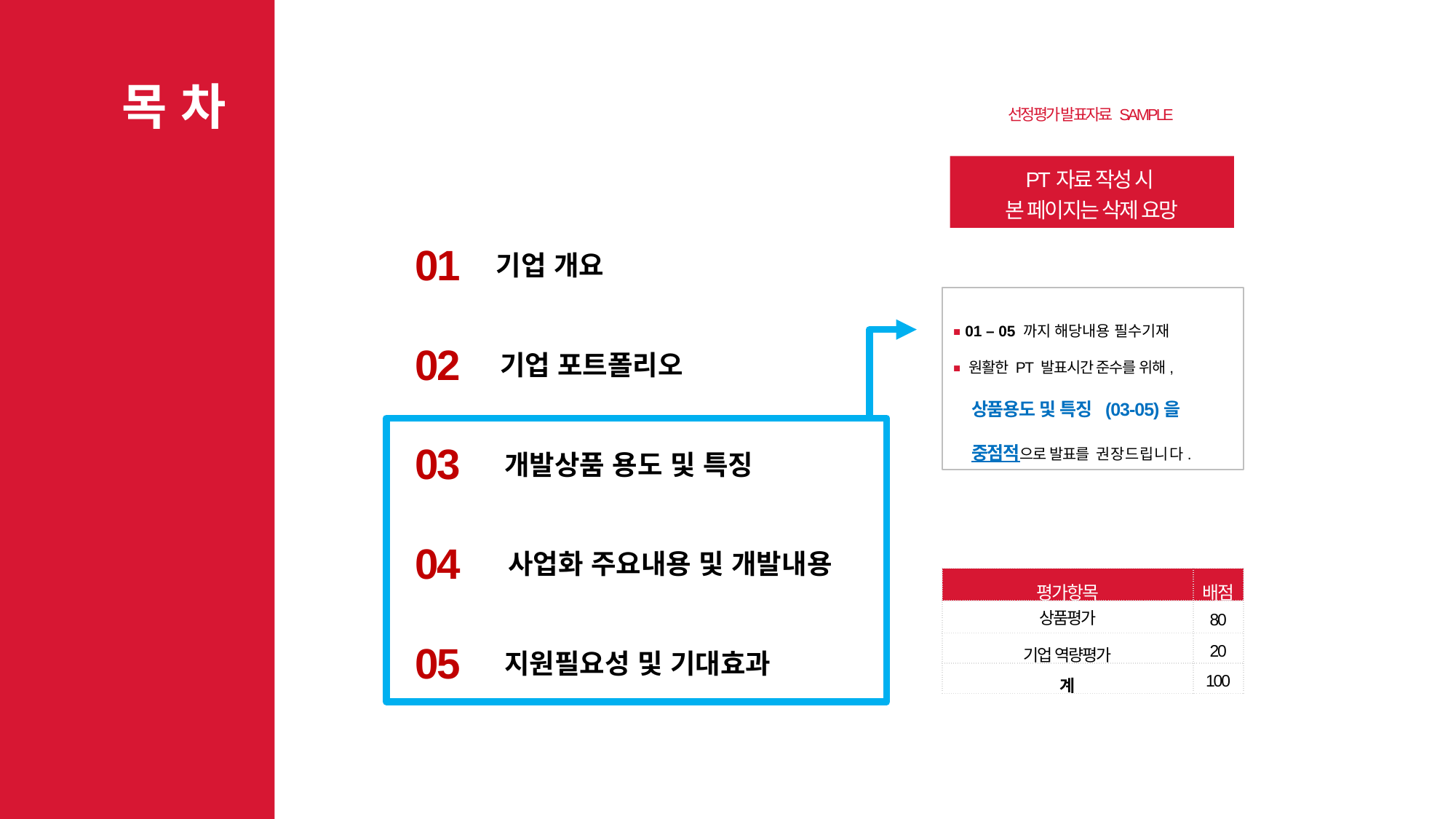

목 차
선정평가 발표자료 SAMPLE
PT자료 작성 시
본 페이지는 삭제 요망
01
기업 개요

◾  01 – 05 까지 해당내용 필수기재
◾  원활한 PT 발표시간 준수를 위해,
   상품용도 및 특징  (03-05)을
   중점적으로 발표를  권장드립니다.
02
기업 포트폴리오

03
개발상품 용도 및 특징
04
사업화 주요내용 및 개발내용
| 평가항목 | 배점 |
| --- | --- |
| 상품평가 | 80 |
| 기업 역량평가 | 20 |
| 계 | 100 |
05
지원필요성 및 기대효과